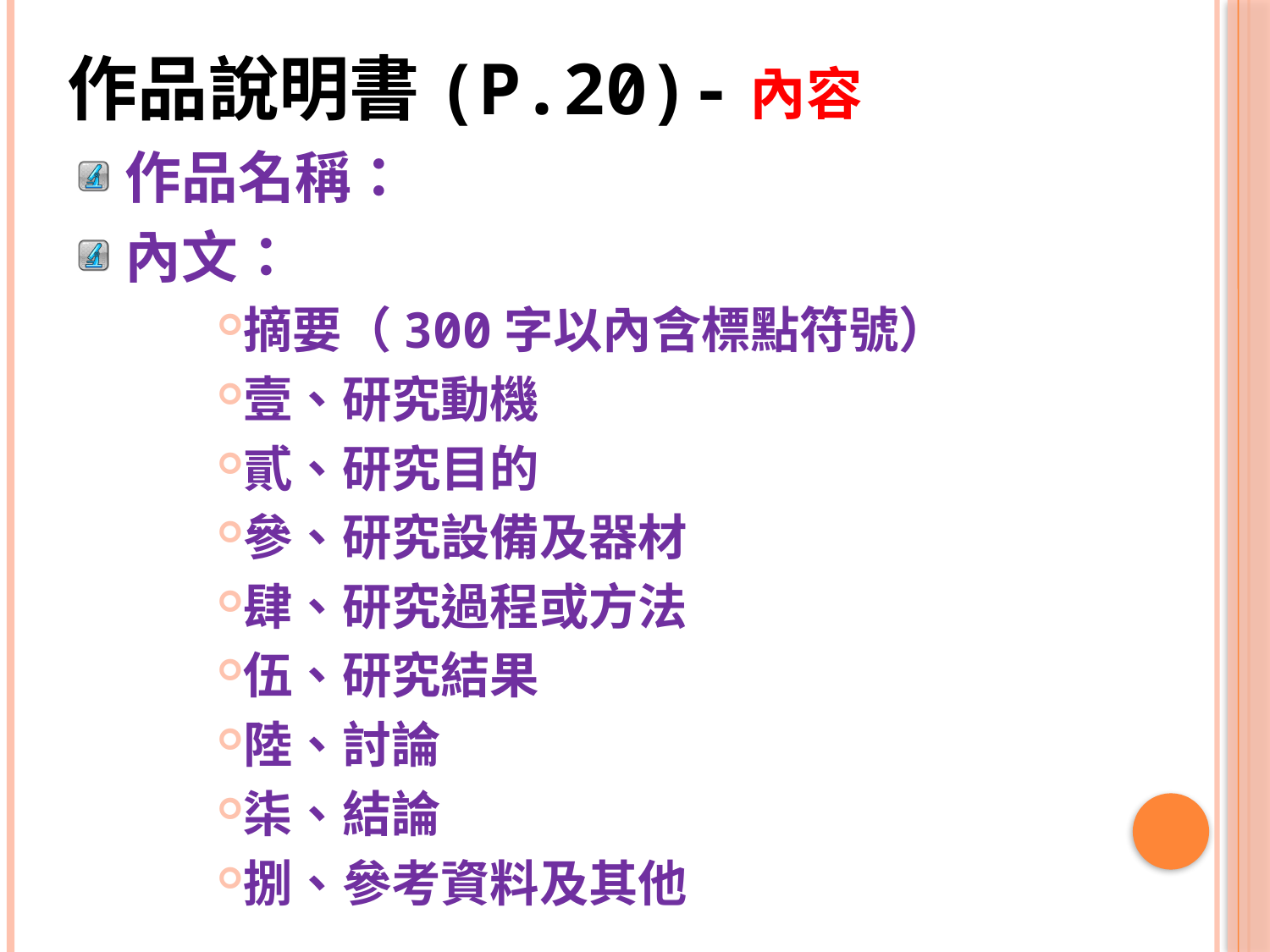

# 作品說明書(P.20)-內容
作品名稱：
內文：
摘要（300字以內含標點符號）
壹、研究動機
貳、研究目的
參、研究設備及器材
肆、研究過程或方法
伍、研究結果
陸、討論
柒、結論
捌、參考資料及其他